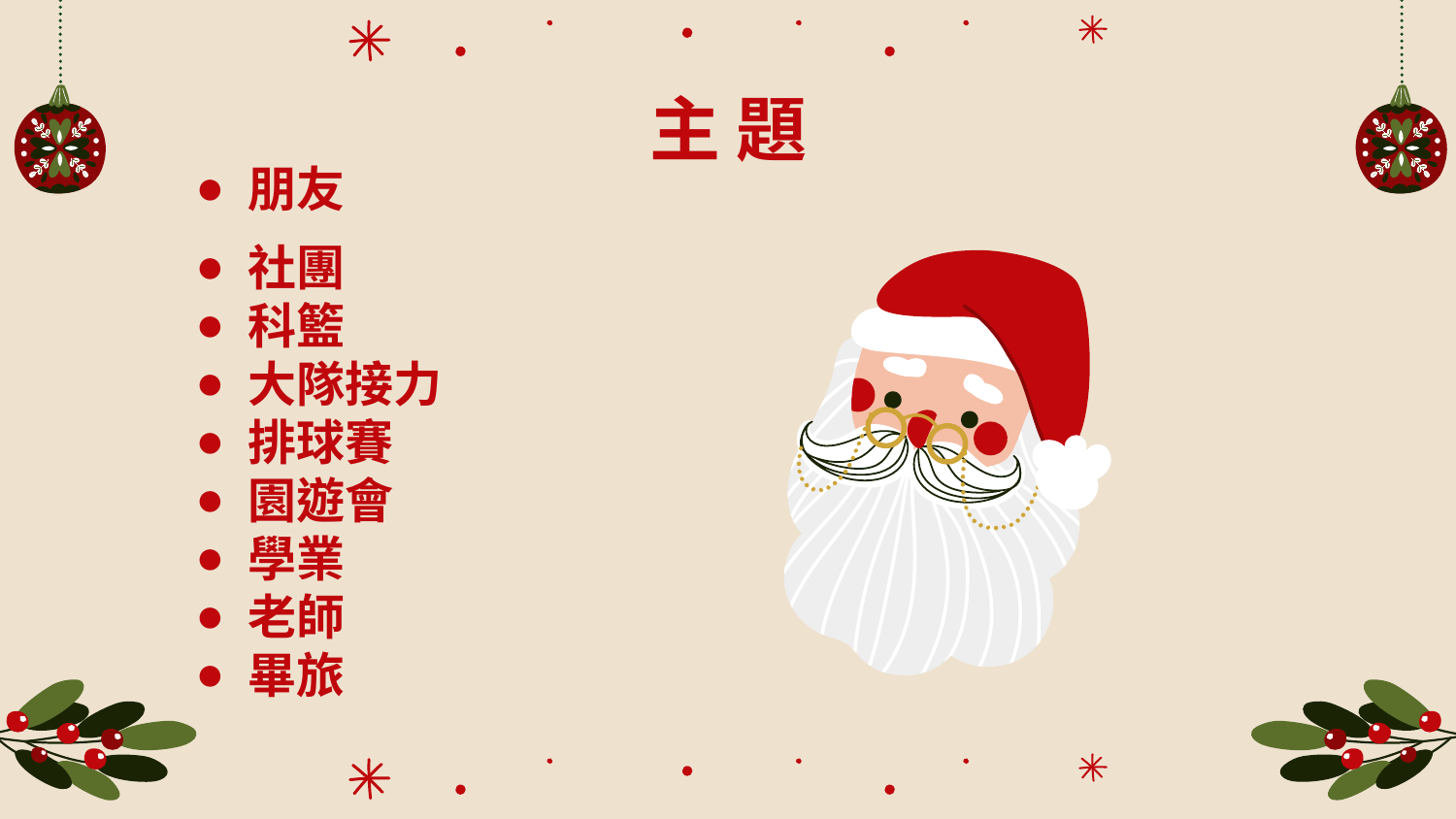

# 主 題
朋友
社團
科籃
大隊接力
排球賽
園遊會
學業
老師
畢旅